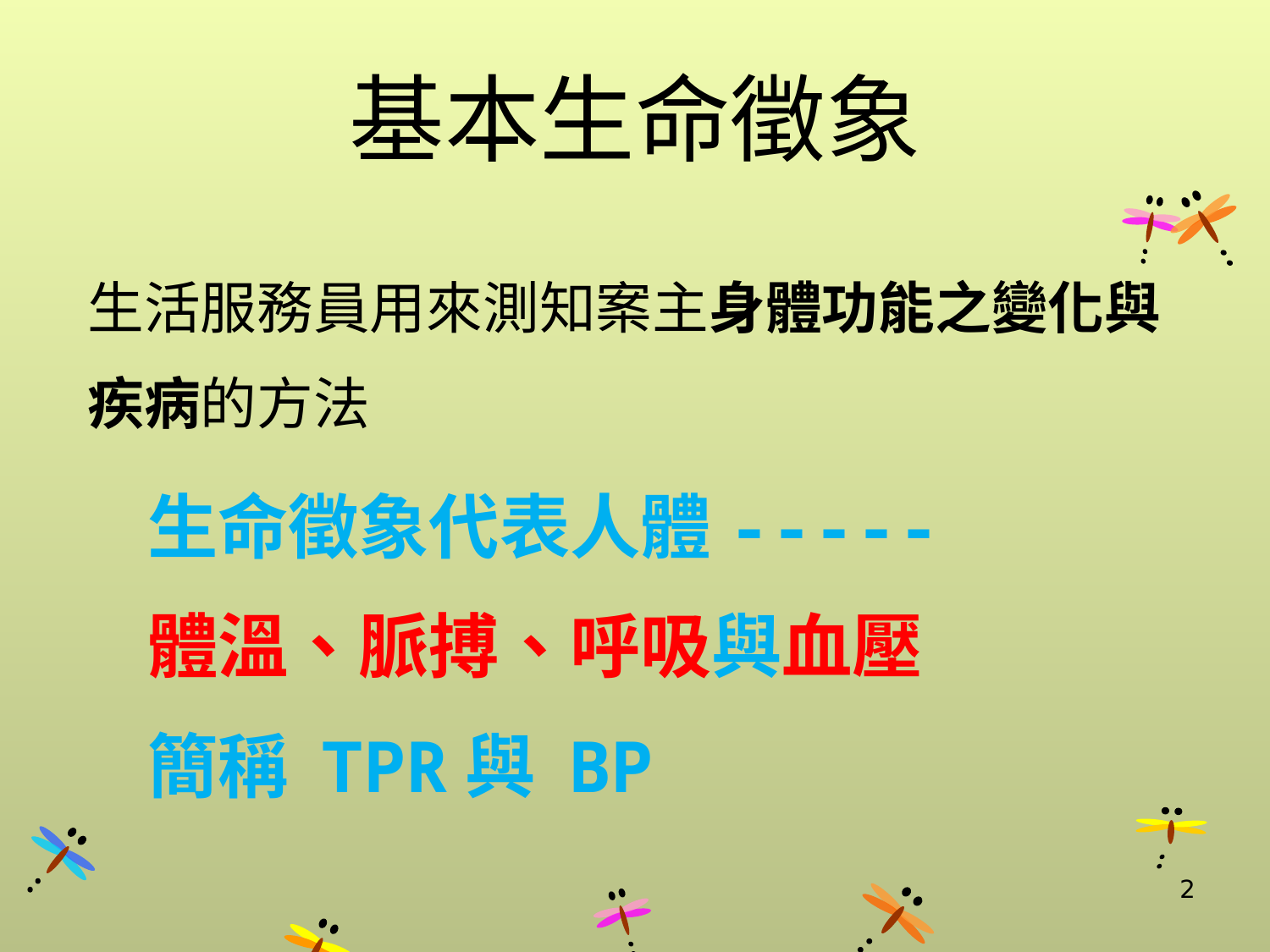

基本生命徵象

生活服務員用來測知案主身體功能之變化與
疾病的方法
生命徵象代表人體-----
體溫、脈搏、呼吸與血壓
簡稱 TPR與 BP
2